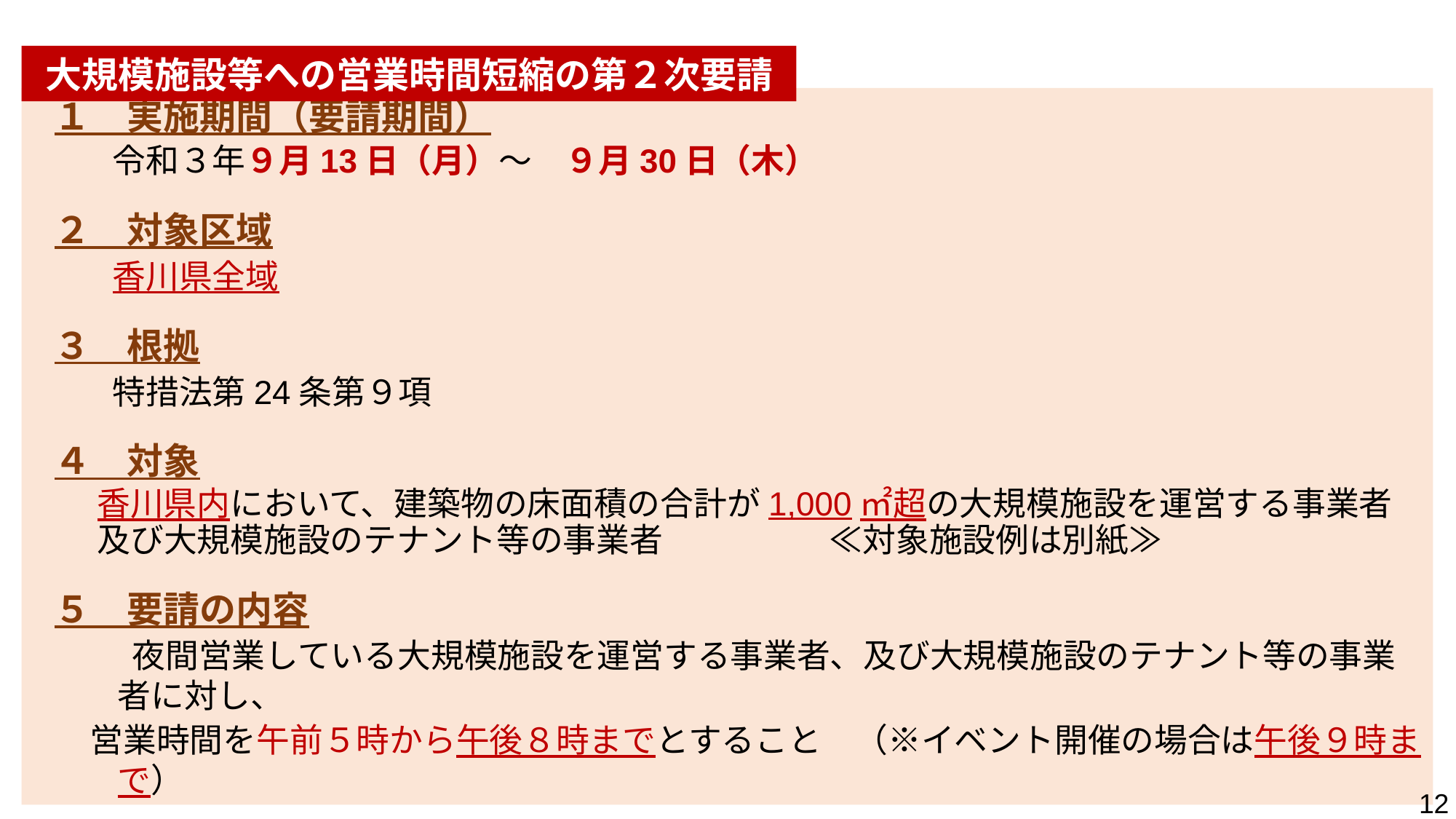

大規模施設等への営業時間短縮の第２次要請
１　実施期間（要請期間）
   　令和３年９月13日（月）～　９月30日（木）
２　対象区域
   　香川県全域
３　根拠
   　特措法第24条第９項
４　対象
香川県内において、建築物の床面積の合計が1,000㎡超の大規模施設を運営する事業者
及び大規模施設のテナント等の事業者　　　　　≪対象施設例は別紙≫
５　要請の内容
　　　夜間営業している大規模施設を運営する事業者、及び大規模施設のテナント等の事業者に対し、
       営業時間を午前５時から午後８時までとすること　（※イベント開催の場合は午後９時まで）
12